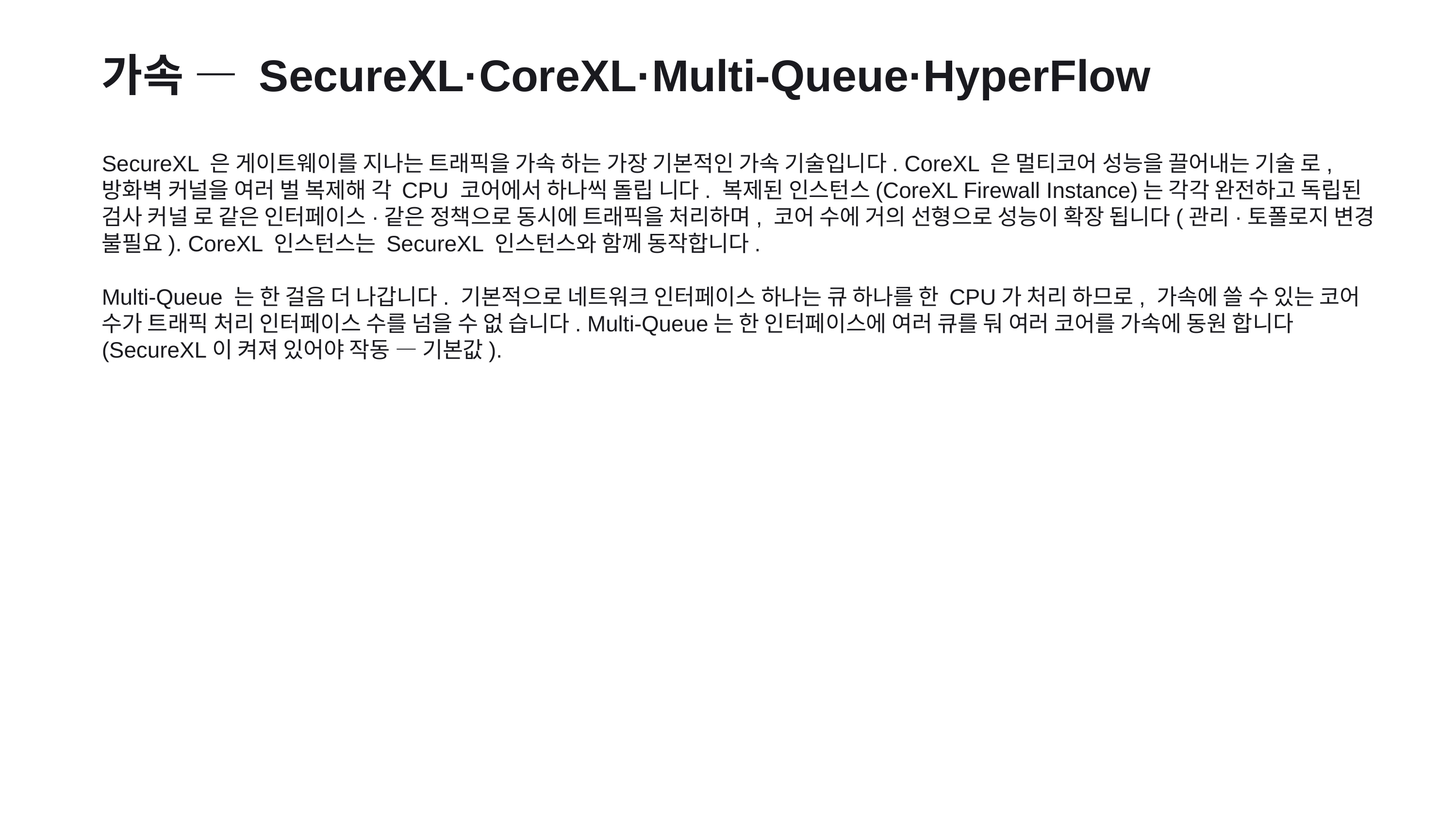

가속 — SecureXL·CoreXL·Multi-Queue·HyperFlow
SecureXL 은 게이트웨이를 지나는 트래픽을 가속 하는 가장 기본적인 가속 기술입니다. CoreXL 은 멀티코어 성능을 끌어내는 기술 로, 방화벽 커널을 여러 벌 복제해 각 CPU 코어에서 하나씩 돌립 니다. 복제된 인스턴스(CoreXL Firewall Instance)는 각각 완전하고 독립된 검사 커널 로 같은 인터페이스·같은 정책으로 동시에 트래픽을 처리하며, 코어 수에 거의 선형으로 성능이 확장 됩니다(관리·토폴로지 변경 불필요). CoreXL 인스턴스는 SecureXL 인스턴스와 함께 동작합니다.

Multi-Queue 는 한 걸음 더 나갑니다. 기본적으로 네트워크 인터페이스 하나는 큐 하나를 한 CPU가 처리 하므로, 가속에 쓸 수 있는 코어 수가 트래픽 처리 인터페이스 수를 넘을 수 없 습니다. Multi-Queue는 한 인터페이스에 여러 큐를 둬 여러 코어를 가속에 동원 합니다(SecureXL이 켜져 있어야 작동 — 기본값).